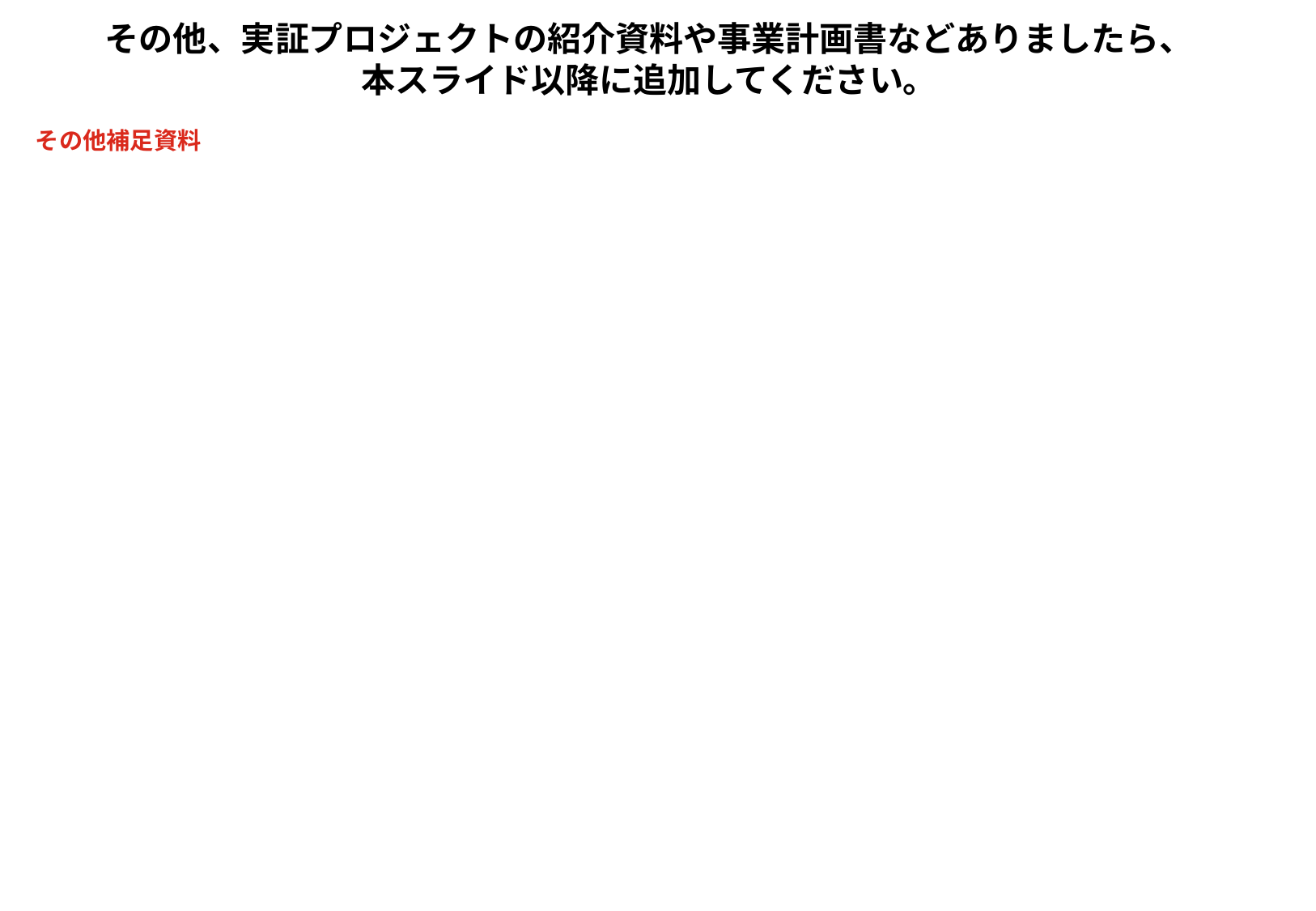

その他、実証プロジェクトの紹介資料や事業計画書などありましたら、
本スライド以降に追加してください。
その他補足資料